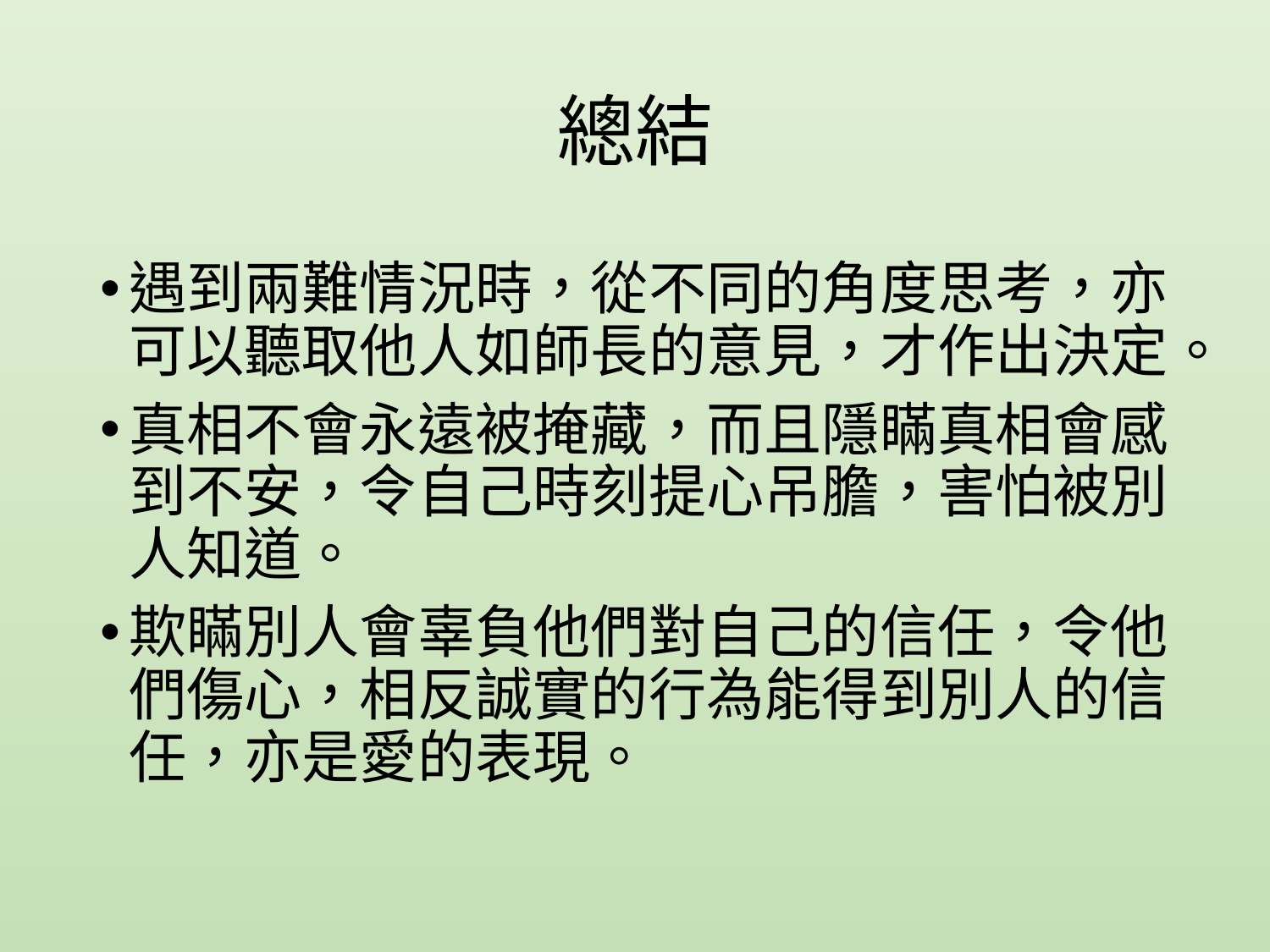

# 總結
遇到兩難情況時，從不同的角度思考，亦可以聽取他人如師長的意見，才作出決定。
真相不會永遠被掩藏，而且隱瞞真相會感到不安，令自己時刻提心吊膽，害怕被別人知道。
欺瞞別人會辜負他們對自己的信任，令他們傷心，相反誠實的行為能得到別人的信任，亦是愛的表現。